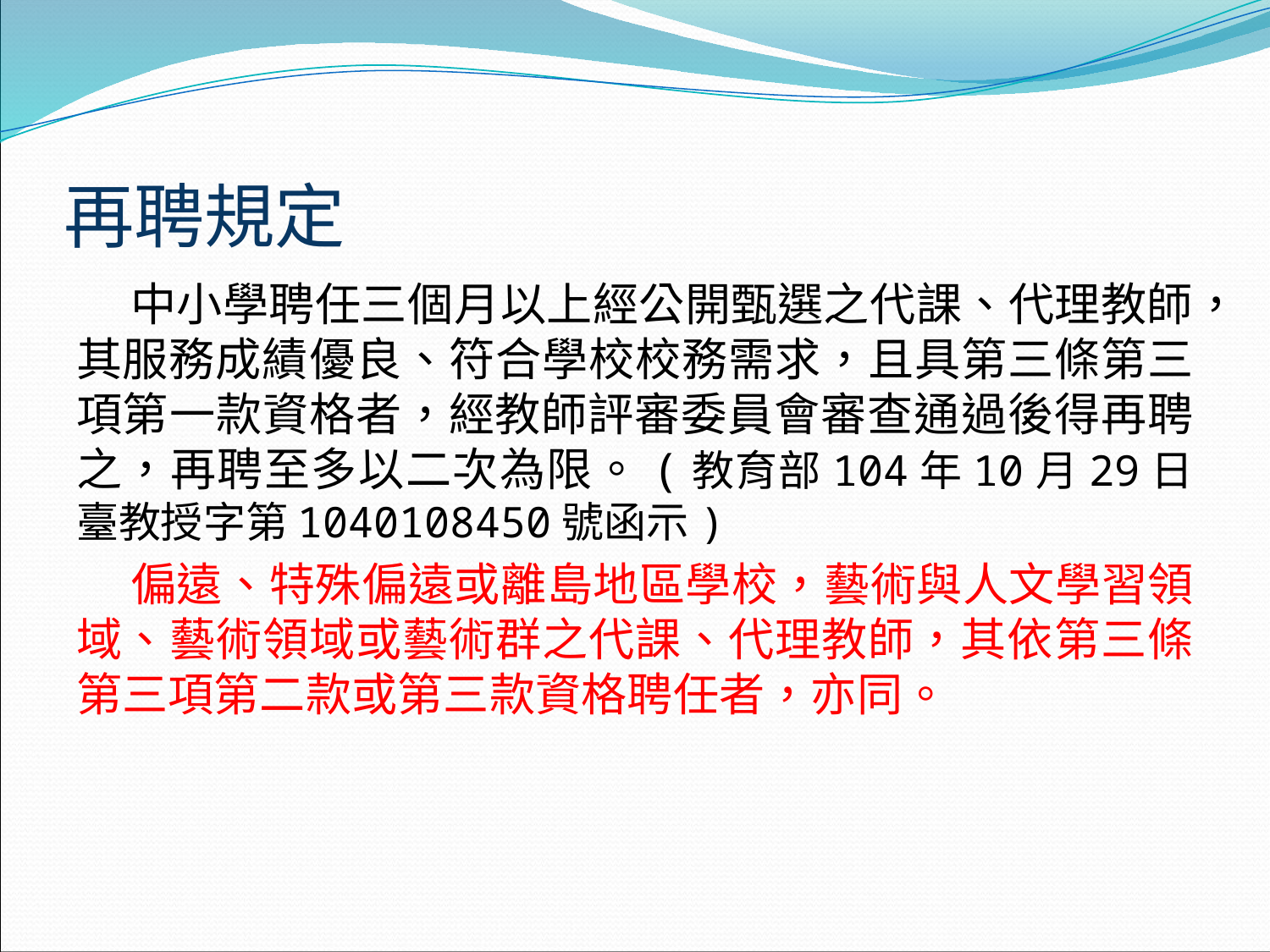

# 再聘規定
    中小學聘任三個月以上經公開甄選之代課、代理教師，其服務成績優良、符合學校校務需求，且具第三條第三項第一款資格者，經教師評審委員會審查通過後得再聘之，再聘至多以二次為限。(教育部104年10月29日臺教授字第1040108450號函示)
    偏遠、特殊偏遠或離島地區學校，藝術與人文學習領域、藝術領域或藝術群之代課、代理教師，其依第三條第三項第二款或第三款資格聘任者，亦同。